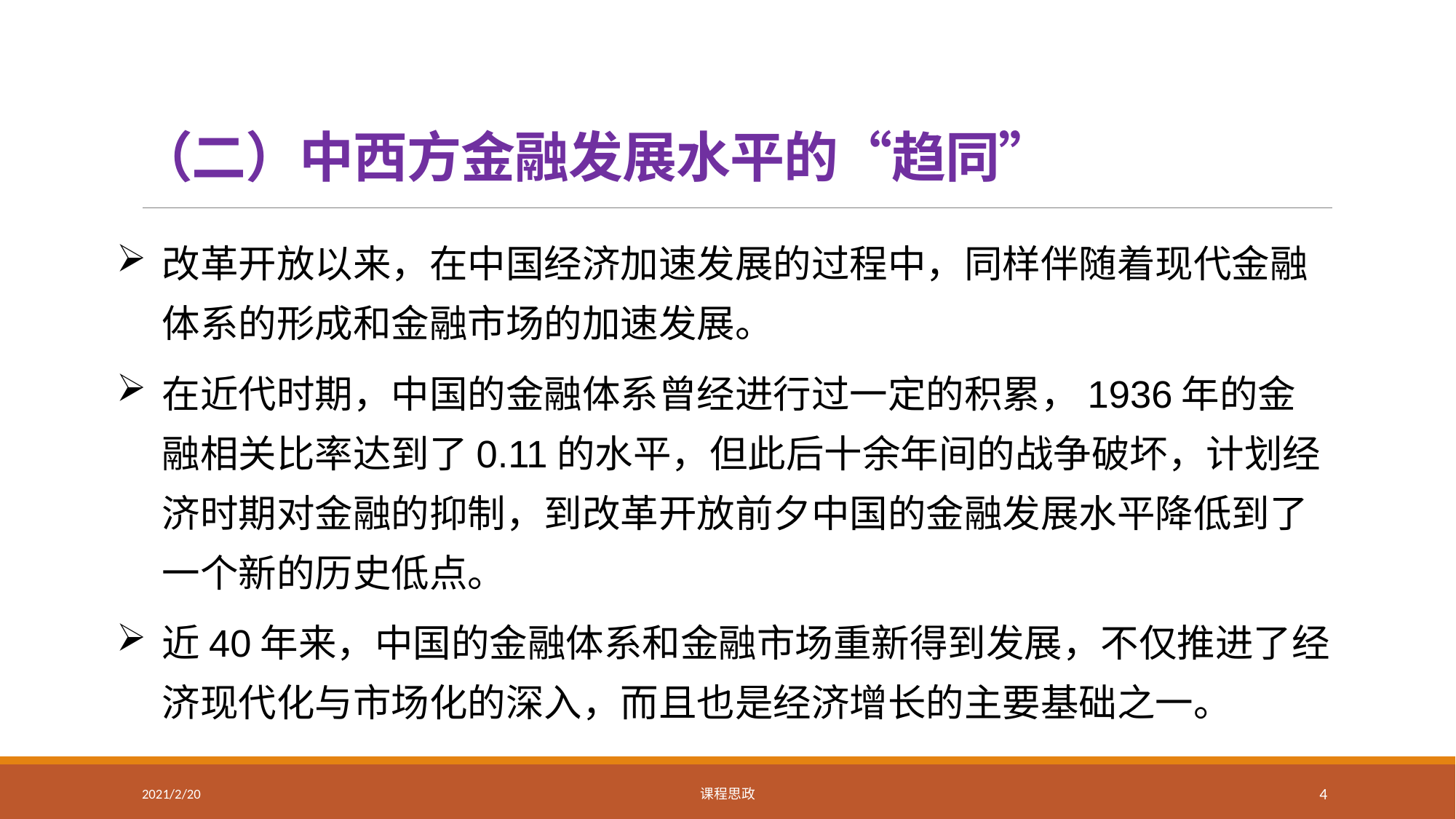

# （二）中西方金融发展水平的“趋同”
改革开放以来，在中国经济加速发展的过程中，同样伴随着现代金融体系的形成和金融市场的加速发展。
在近代时期，中国的金融体系曾经进行过一定的积累，1936年的金融相关比率达到了0.11的水平，但此后十余年间的战争破坏，计划经济时期对金融的抑制，到改革开放前夕中国的金融发展水平降低到了一个新的历史低点。
近40年来，中国的金融体系和金融市场重新得到发展，不仅推进了经济现代化与市场化的深入，而且也是经济增长的主要基础之一。
2021/2/20
课程思政
4